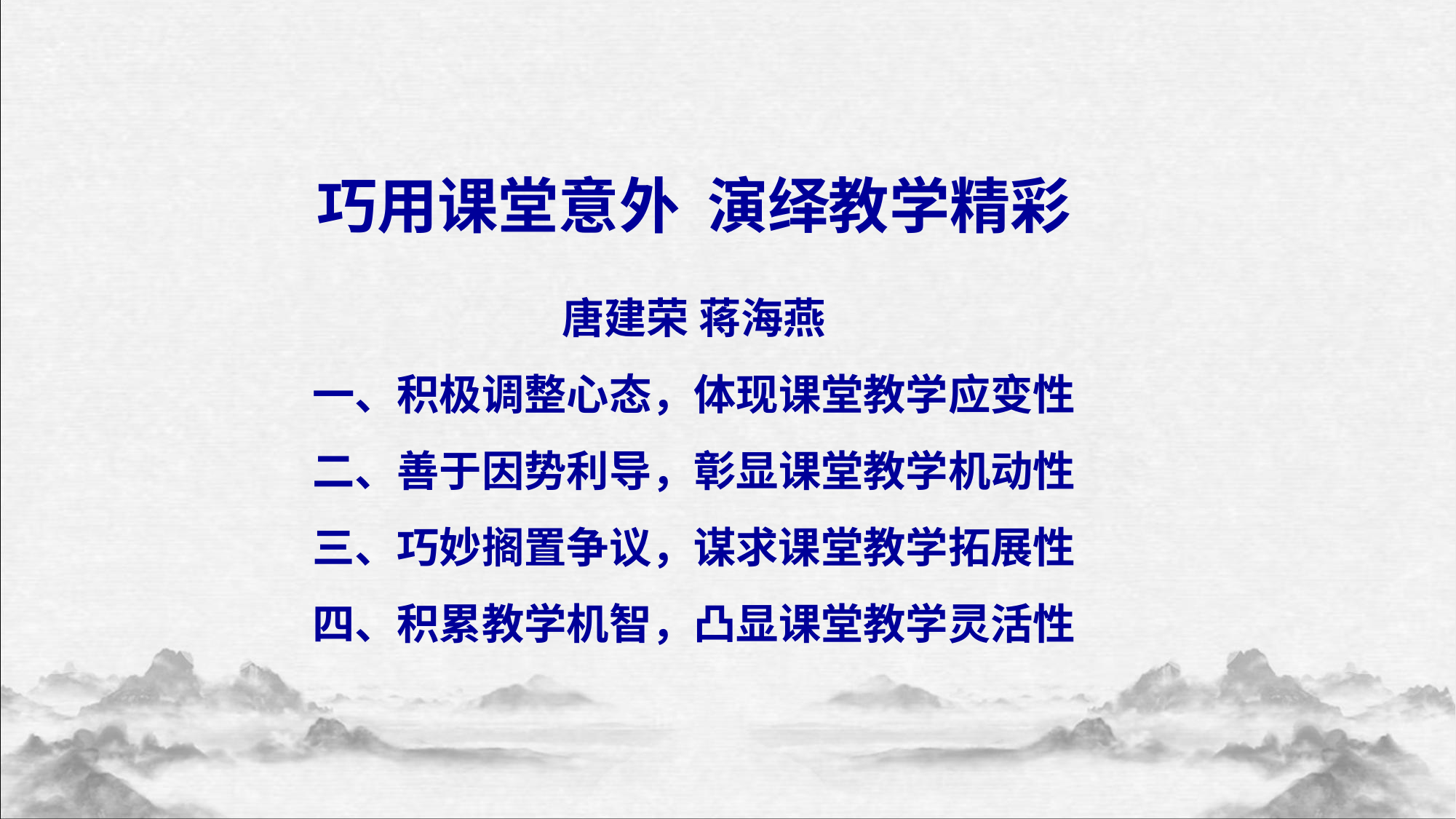

巧用课堂意外  演绎教学精彩
唐建荣 蒋海燕
一、积极调整心态，体现课堂教学应变性
二、善于因势利导，彰显课堂教学机动性
三、巧妙搁置争议，谋求课堂教学拓展性
四、积累教学机智，凸显课堂教学灵活性